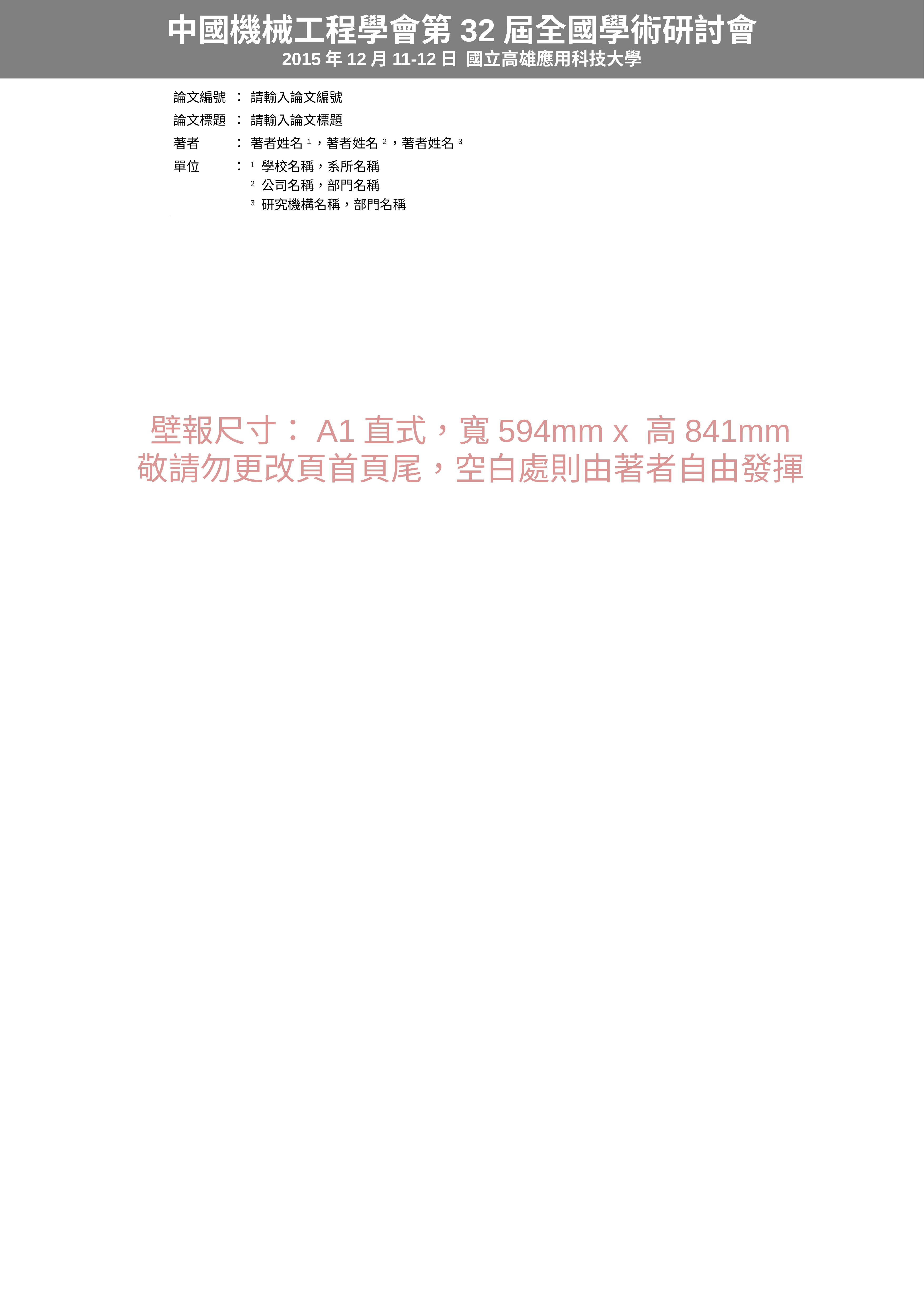

中國機械工程學會第32屆全國學術研討會
2015年12月11-12日  國立高雄應用科技大學
| 論文編號 | ： | 請輸入論文編號 |
| --- | --- | --- |
| 論文標題 | ： | 請輸入論文標題 |
| 著者 | ： | 著者姓名1，著者姓名2，著者姓名3 |
| 單位 | ： | 1 學校名稱，系所名稱 2 公司名稱，部門名稱 3 研究機構名稱，部門名稱 |
壁報尺寸：A1直式，寬594mm x 高841mm
敬請勿更改頁首頁尾，空白處則由著者自由發揮